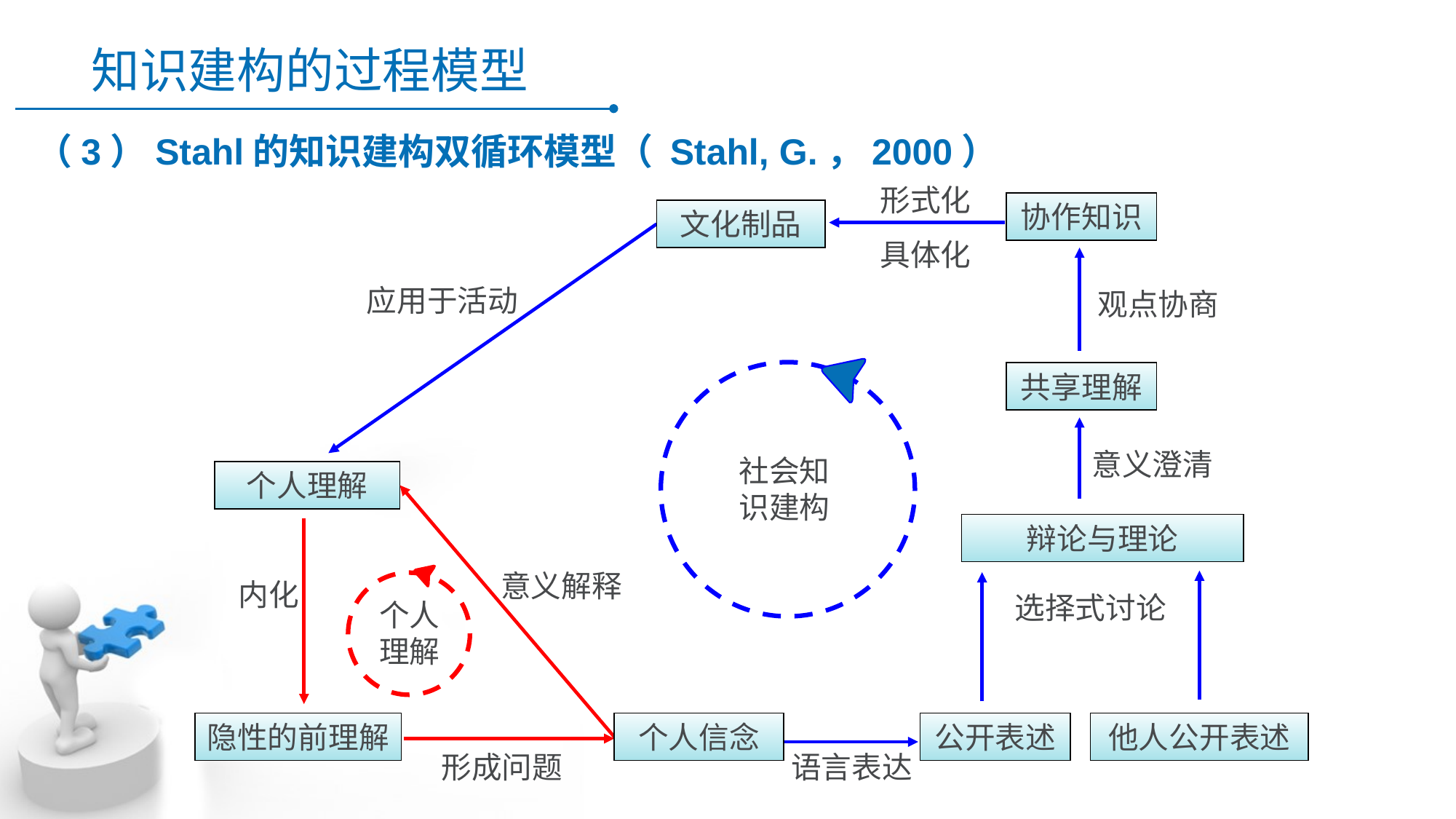

# 知识建构的过程模型
（3）Stahl的知识建构双循环模型（ Stahl, G.，2000）
形式化
具体化
协作知识
文化制品
应用于活动
个人理解

个人理解
隐性的前理解
个人信念
形成问题
内化
公开表述
语言表达
选择式讨论
他人公开表述
共享理解
辩论与理论
观点协商
意义澄清

社会知识建构
意义解释